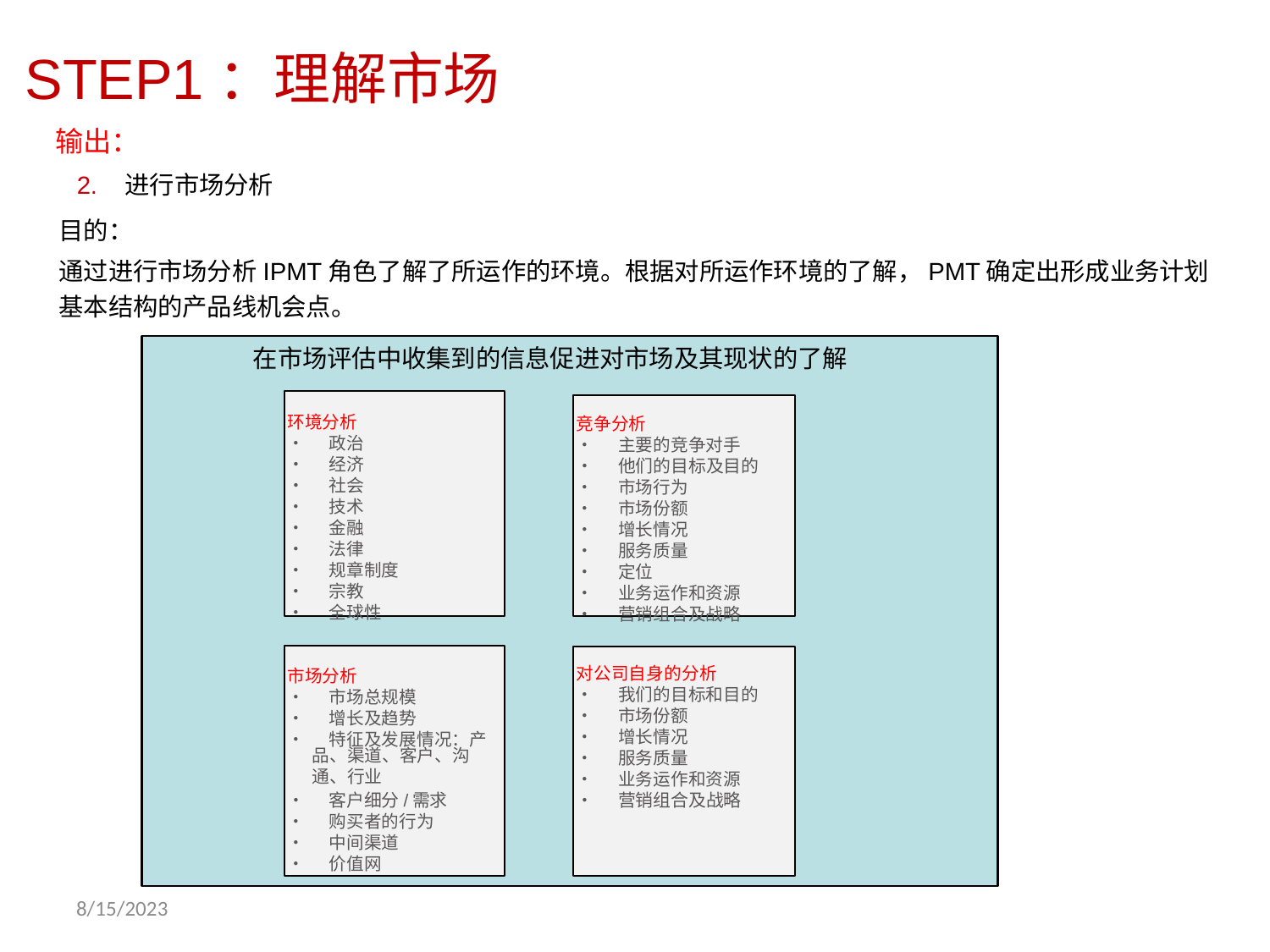

STEP1：理解市场
	输出：
2.
进行市场分析
目的：
通过进行市场分析IPMT角色了解了所运作的环境。根据对所运作环境的了解，PMT确定出形成业务计划
基本结构的产品线机会点。

	在市场评估中收集到的信息促进对市场及其现状的了解

环境分析
•     政治
•     经济
•     社会
•     技术
•     金融
•     法律
•     规章制度
•     宗教
•     全球性

市场分析
•     市场总规模
•     增长及趋势
•     特征及发展情况：产
	品、渠道、客户、沟
	通、行业
•     客户细分/需求
•     购买者的行为
•     中间渠道
•     价值网
竞争分析
•     主要的竞争对手
•     他们的目标及目的
•     市场行为
•     市场份额
•     增长情况
•     服务质量
•     定位
•     业务运作和资源
•     营销组合及战略

对公司自身的分析
•     我们的目标和目的
•     市场份额
•     增长情况
•     服务质量
•     业务运作和资源
•     营销组合及战略

8/15/2023